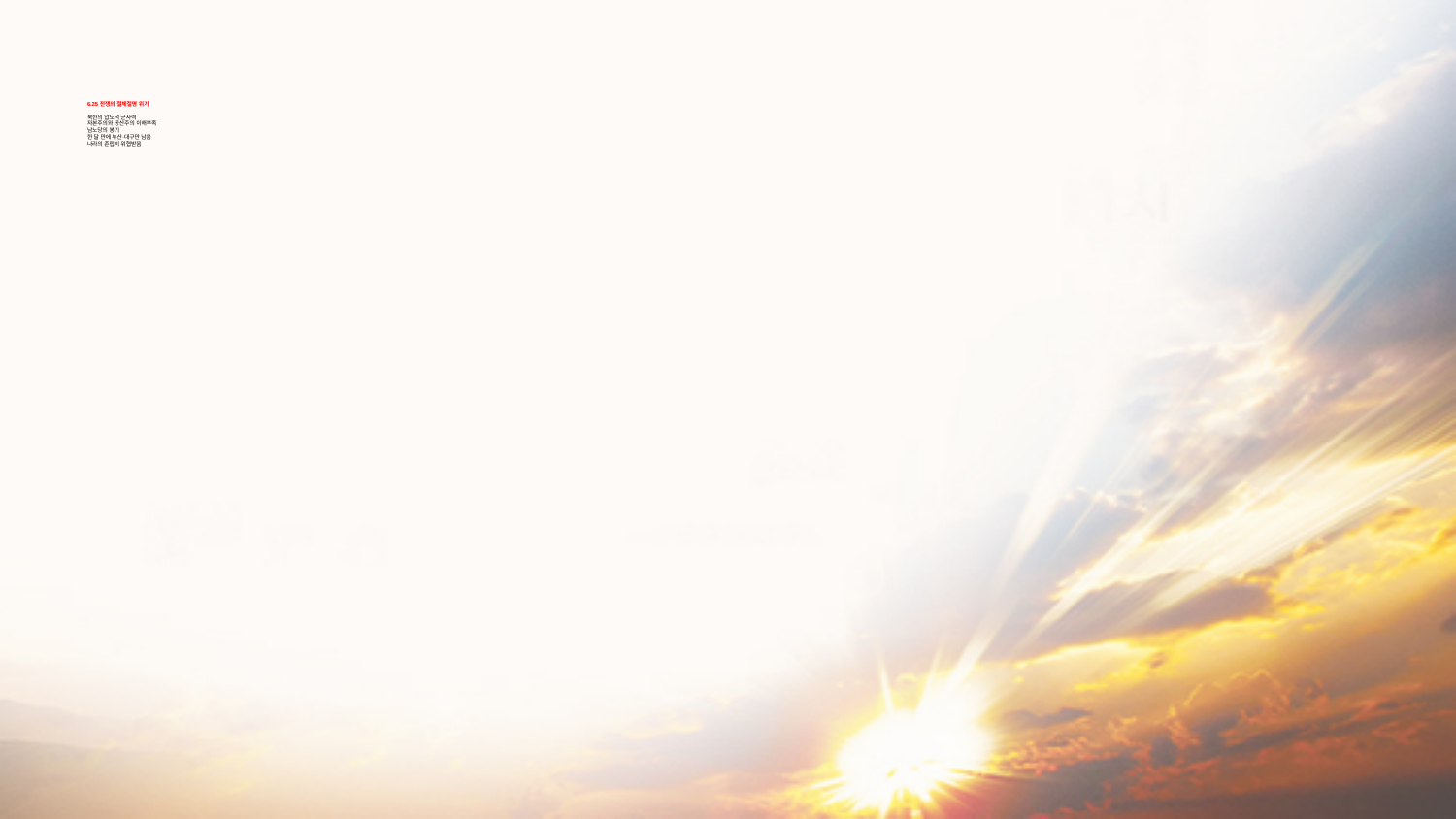

# 6.25 전쟁의 절체절명 위기
북한의 압도적 군사력
자본주의와 공산주의 이해부족
남노당의 봉기
한 달 만에 부산·대구만 남음
나라의 존립이 위협받음